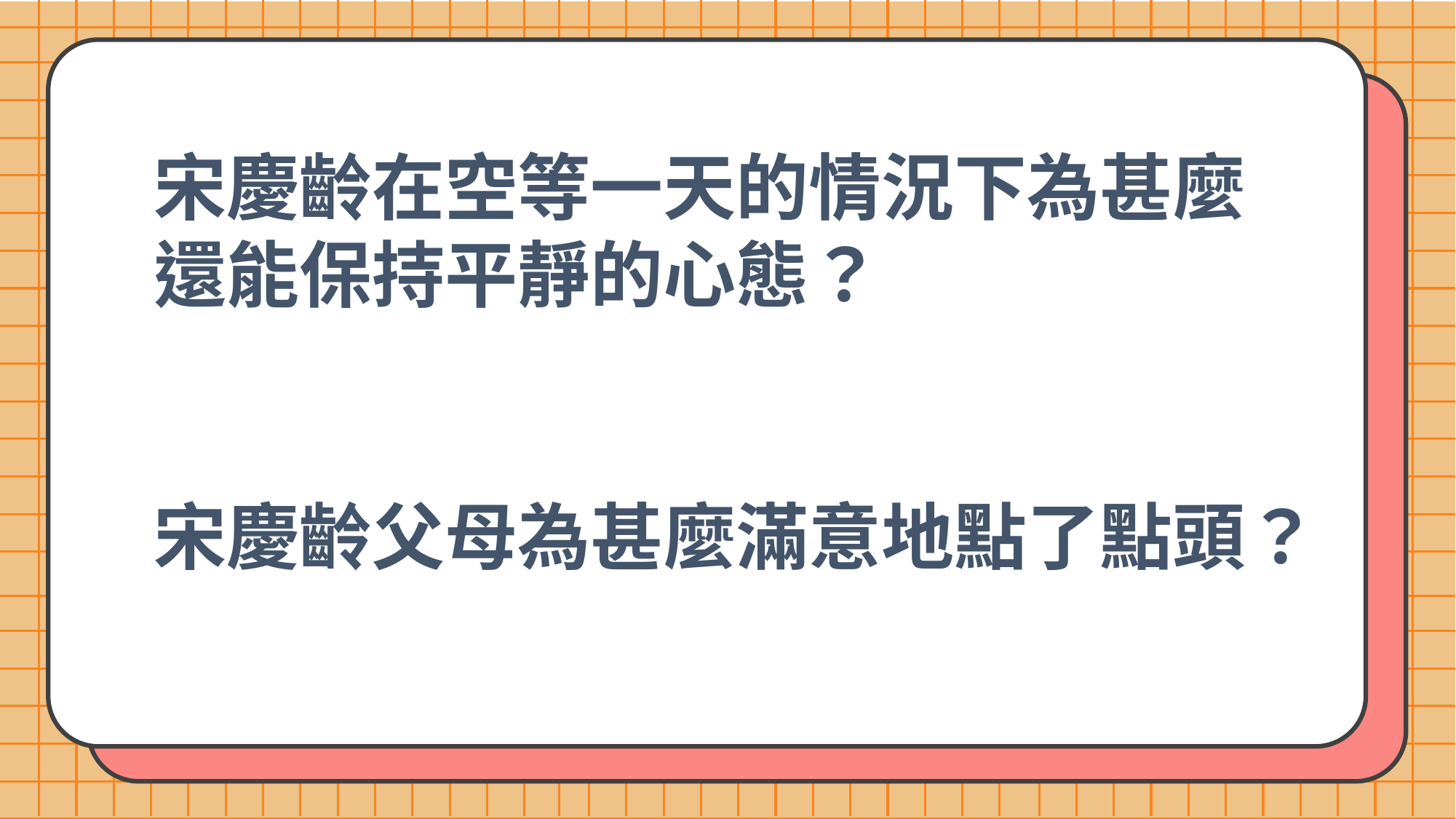

宋慶齡在空等一天的情況下為甚麼還能保持平靜的心態？

宋慶齡父母為甚麼滿意地點了點頭？